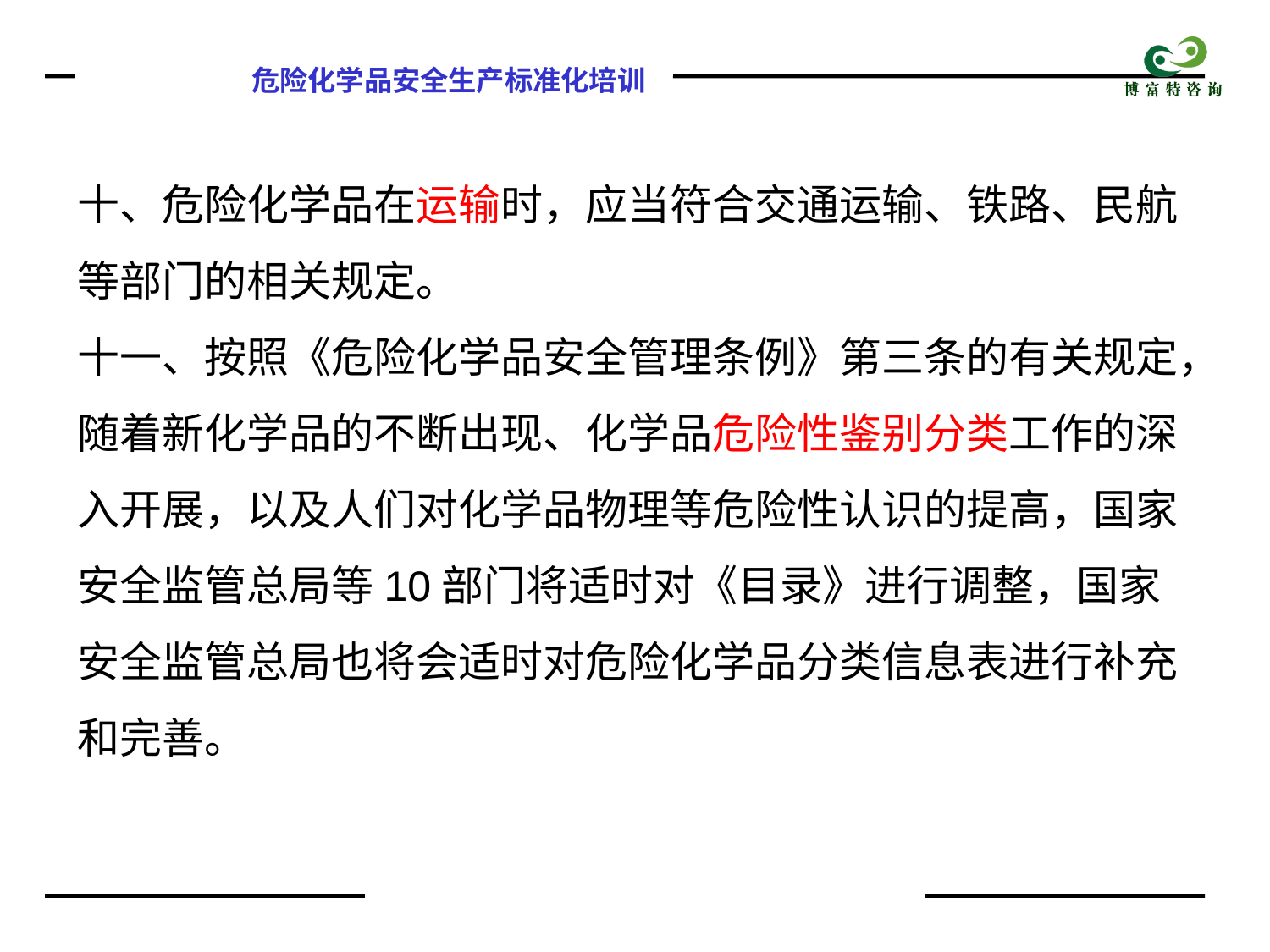

十、危险化学品在运输时，应当符合交通运输、铁路、民航等部门的相关规定。
十一、按照《危险化学品安全管理条例》第三条的有关规定，随着新化学品的不断出现、化学品危险性鉴别分类工作的深入开展，以及人们对化学品物理等危险性认识的提高，国家安全监管总局等10部门将适时对《目录》进行调整，国家安全监管总局也将会适时对危险化学品分类信息表进行补充和完善。